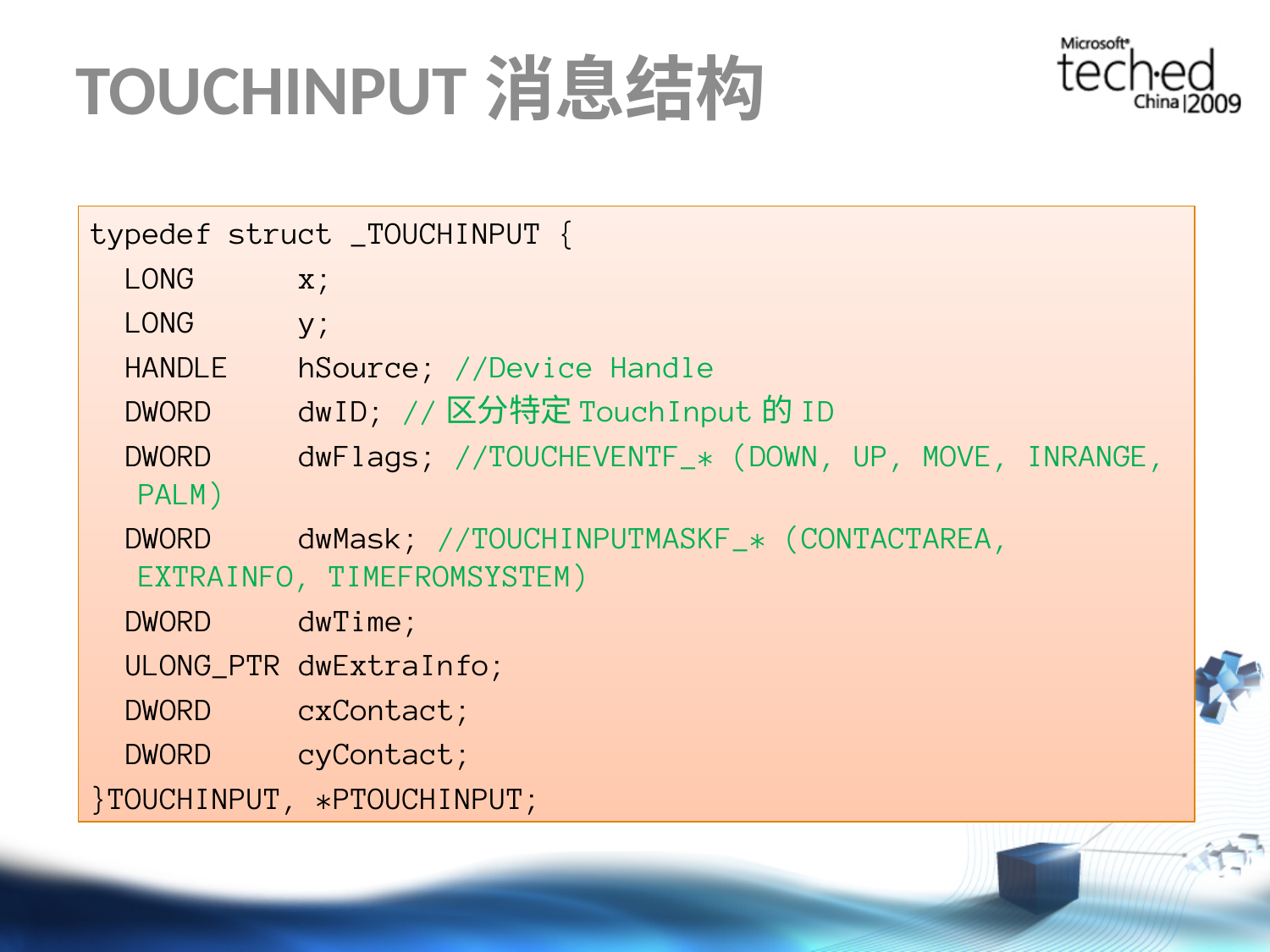

# TOUCHINPUT消息结构
typedef struct _TOUCHINPUT {
  LONG      x;
  LONG      y;
  HANDLE    hSource; //Device Handle
  DWORD     dwID; //区分特定TouchInput的ID
  DWORD     dwFlags; //TOUCHEVENTF_* (DOWN, UP, MOVE, INRANGE, PALM)
  DWORD     dwMask; //TOUCHINPUTMASKF_* (CONTACTAREA, EXTRAINFO, TIMEFROMSYSTEM)
  DWORD     dwTime;
  ULONG_PTR dwExtraInfo;
  DWORD     cxContact;
  DWORD     cyContact;
}TOUCHINPUT, *PTOUCHINPUT;